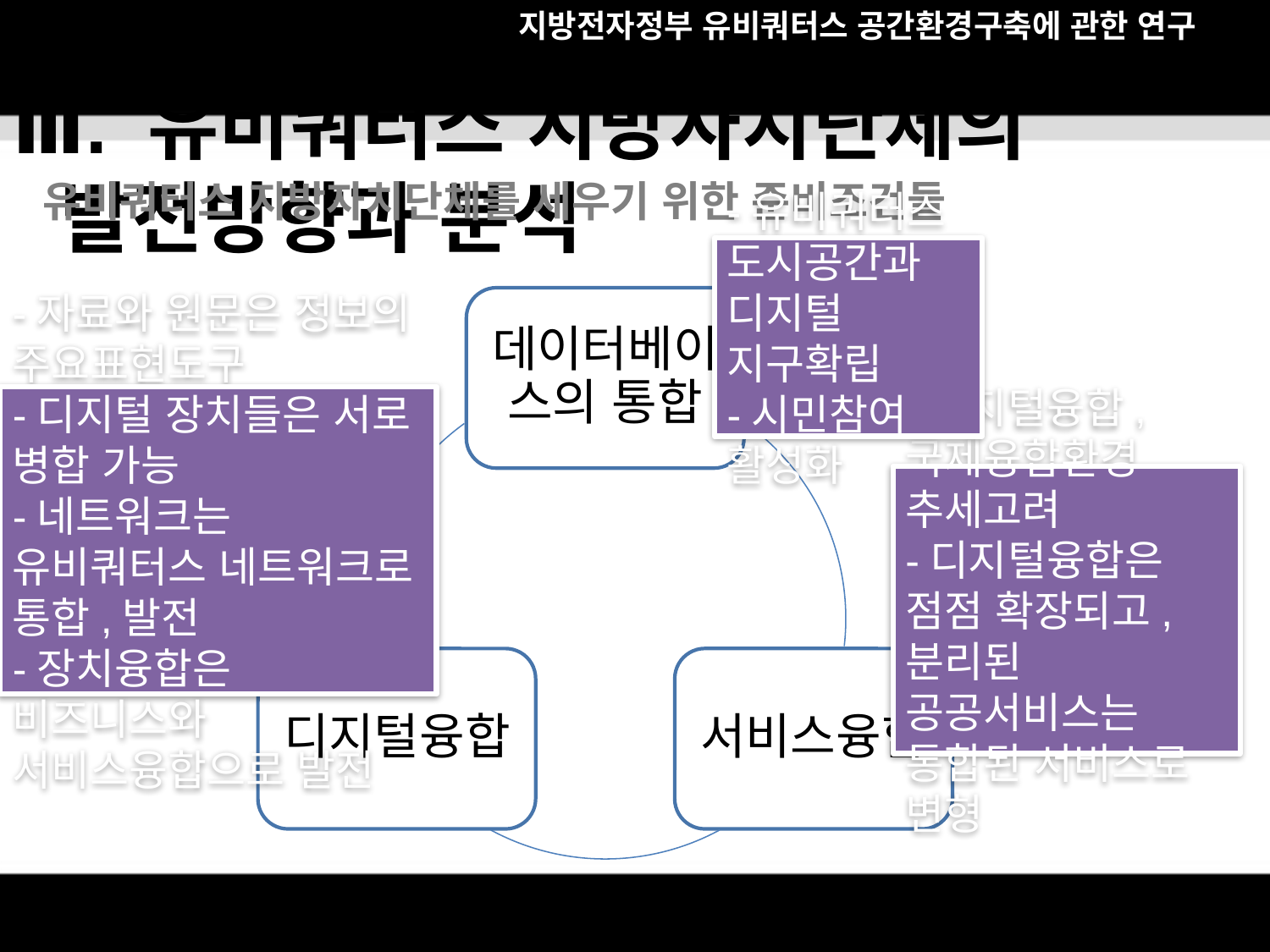

지방전자정부 유비쿼터스 공간환경구축에 관한 연구
Ⅲ. 유비쿼터스 지방자치단체의 발전방향과 분석
유비쿼터스 지방자치단체를 세우기 위한 준비조건들
-유비쿼터스 도시공간과 디지털 지구확립
-시민참여 활성화
데이터베이스의 통합
서비스융합
디지털융합
-자료와 원문은 정보의 주요표현도구
-디지털 장치들은 서로 병합 가능
-네트워크는 유비쿼터스 네트워크로 통합,발전
-장치융합은 비즈니스와 서비스융합으로 발전
-디지털융합, 국제융합환경 추세고려
-디지털융합은 점점 확장되고, 분리된 공공서비스는 통합된 서비스로 변형